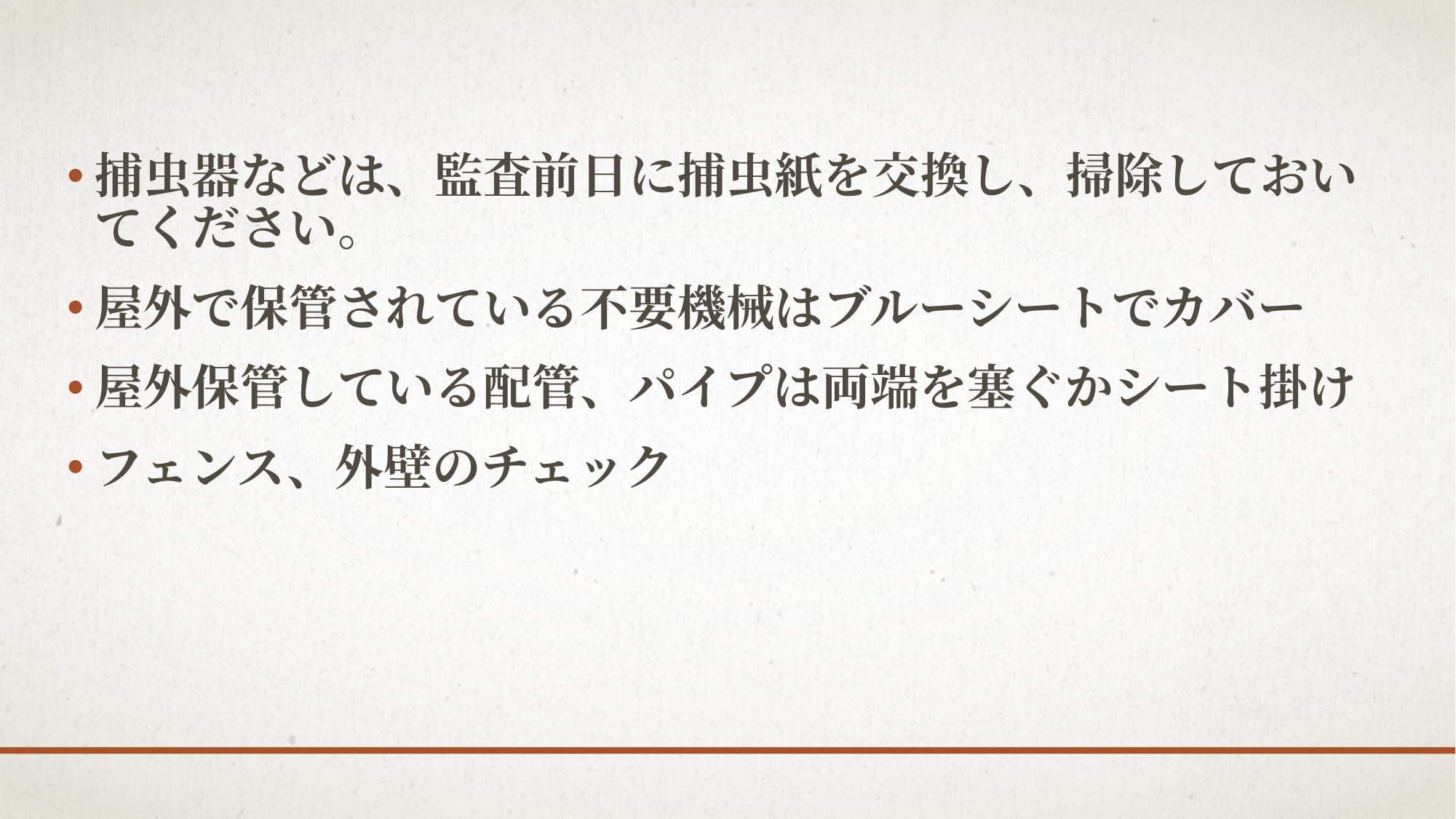

捕虫器などは、監査前日に捕虫紙を交換し、掃除しておいてください。
屋外で保管されている不要機械はブルーシートでカバー
屋外保管している配管、パイプは両端を塞ぐかシート掛け
フェンス、外壁のチェック